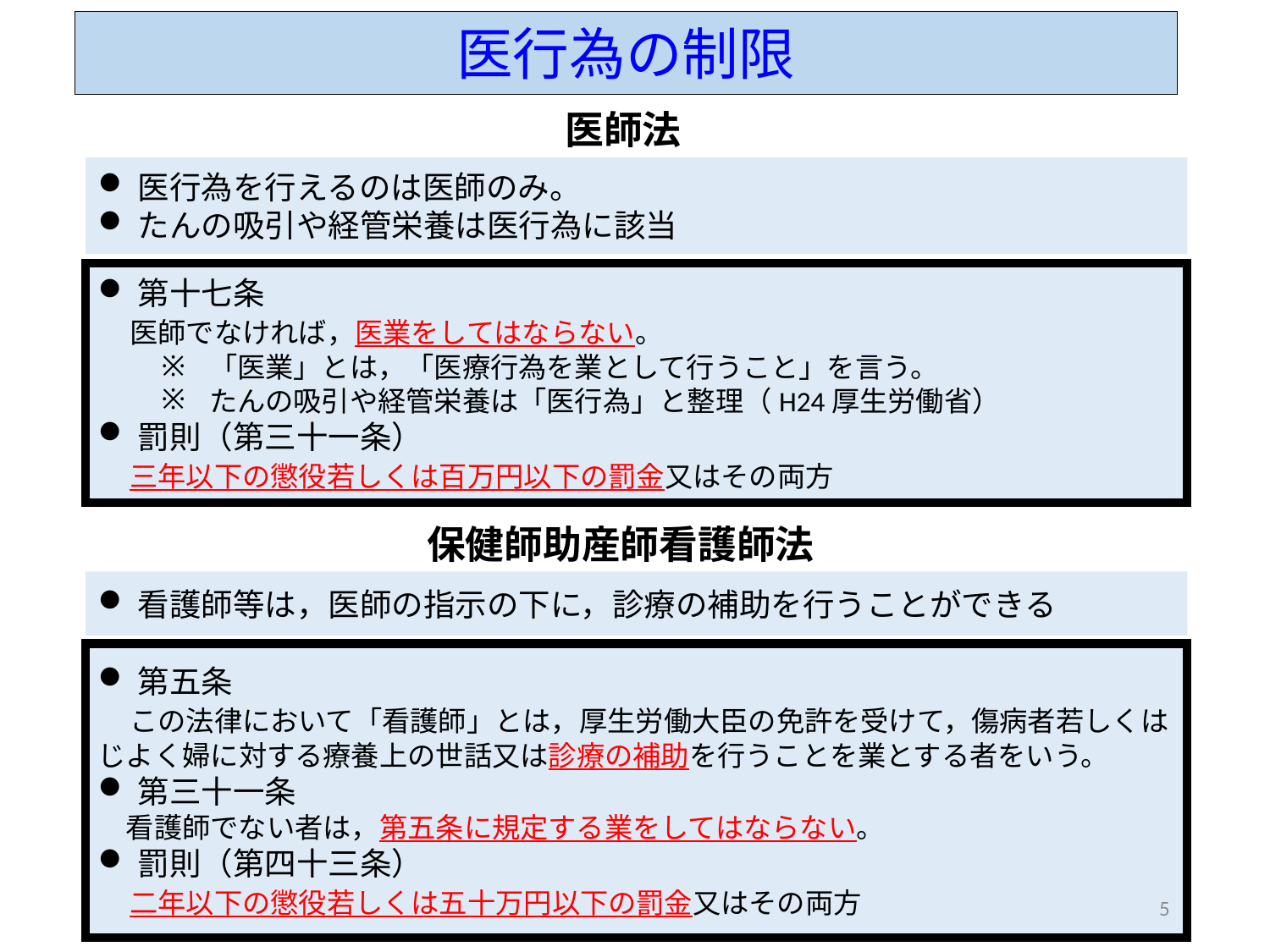

医行為の制限
医師法
医行為を行えるのは医師のみ。
たんの吸引や経管栄養は医行為に該当
第十七条
　医師でなければ，医業をしてはならない。
「医業」とは，「医療行為を業として行うこと」を言う。
たんの吸引や経管栄養は「医行為」と整理（H24厚生労働省）
罰則（第三十一条）
　三年以下の懲役若しくは百万円以下の罰金又はその両方
保健師助産師看護師法
看護師等は，医師の指示の下に，診療の補助を行うことができる
第五条
　この法律において「看護師」とは，厚生労働大臣の免許を受けて，傷病者若しくはじよく婦に対する療養上の世話又は診療の補助を行うことを業とする者をいう。
第三十一条
　看護師でない者は，第五条に規定する業をしてはならない。
罰則（第四十三条）
　二年以下の懲役若しくは五十万円以下の罰金又はその両方
5